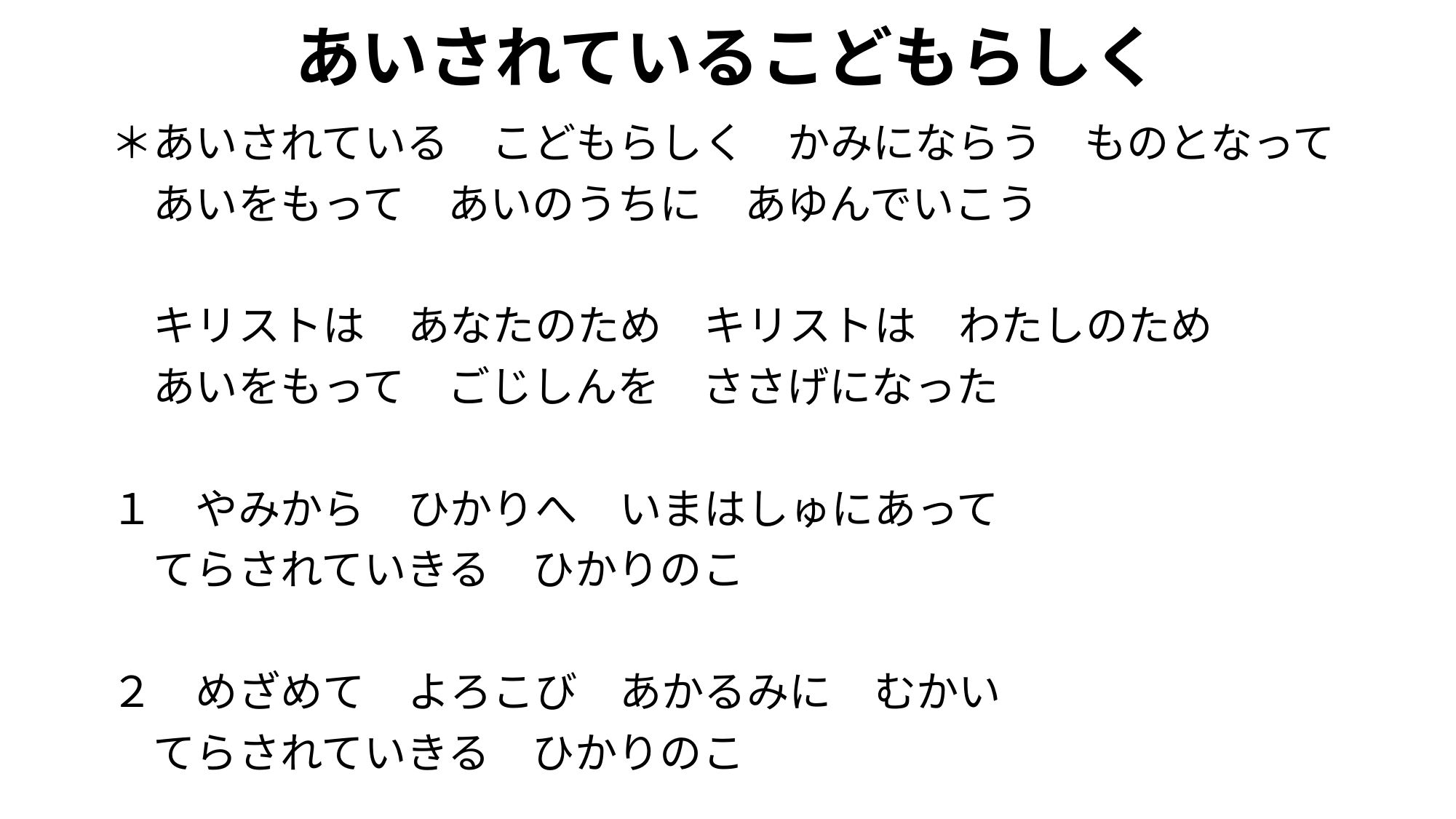

# あいされているこどもらしく
＊あいされている　こどもらしく　かみにならう　ものとなって
　あいをもって　あいのうちに　あゆんでいこう

　キリストは　あなたのため　キリストは　わたしのため
　あいをもって　ごじしんを　ささげになった

１　やみから　ひかりへ　いまはしゅにあって
　てらされていきる　ひかりのこ

２　めざめて　よろこび　あかるみに　むかい
　てらされていきる　ひかりのこ